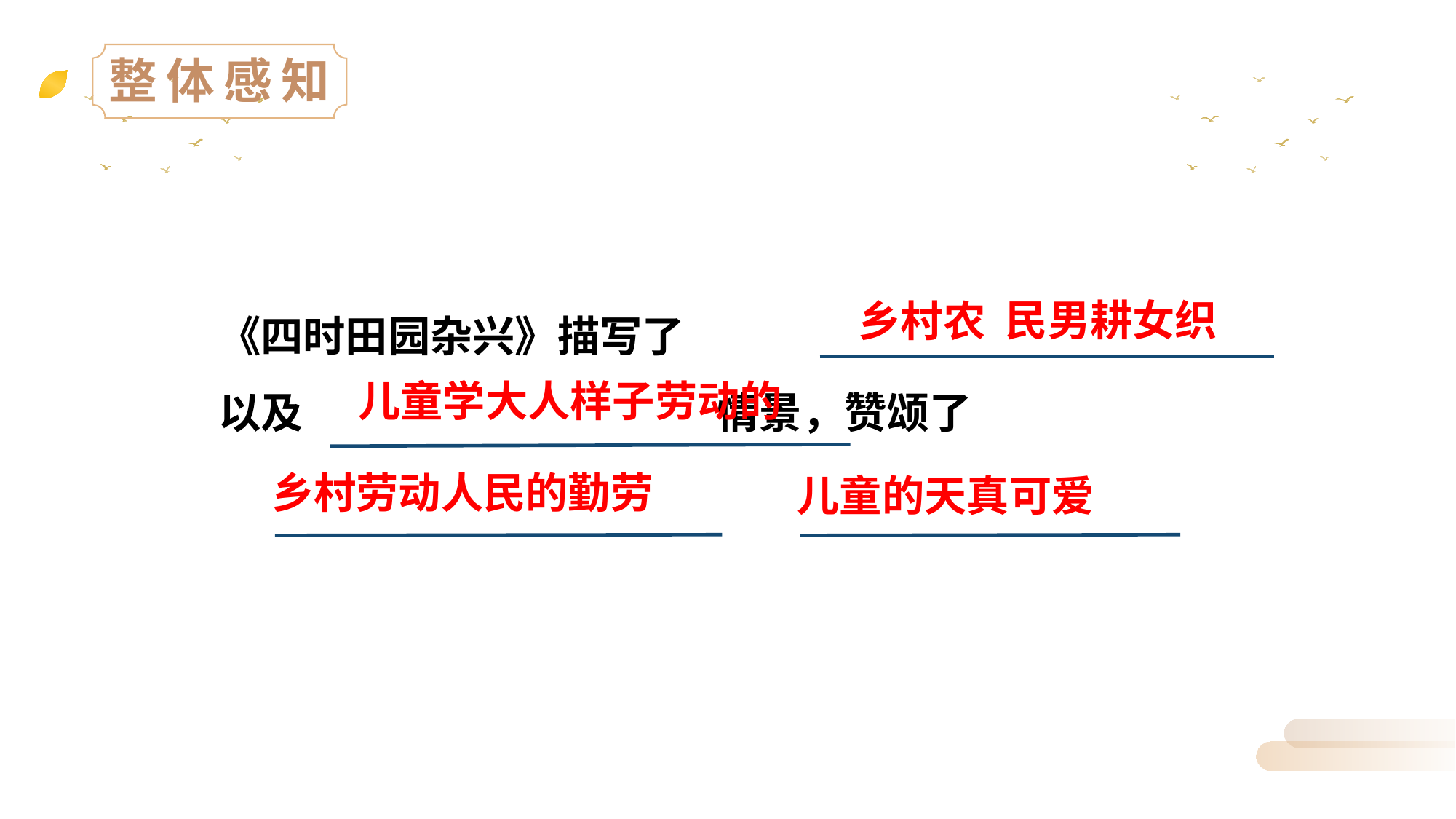

《四时田园杂兴》描写了
以及                                           情景，赞颂了
民男耕女织
乡村农
儿童学大人样子劳动的
乡村劳动人民的勤劳
儿童的天真可爱